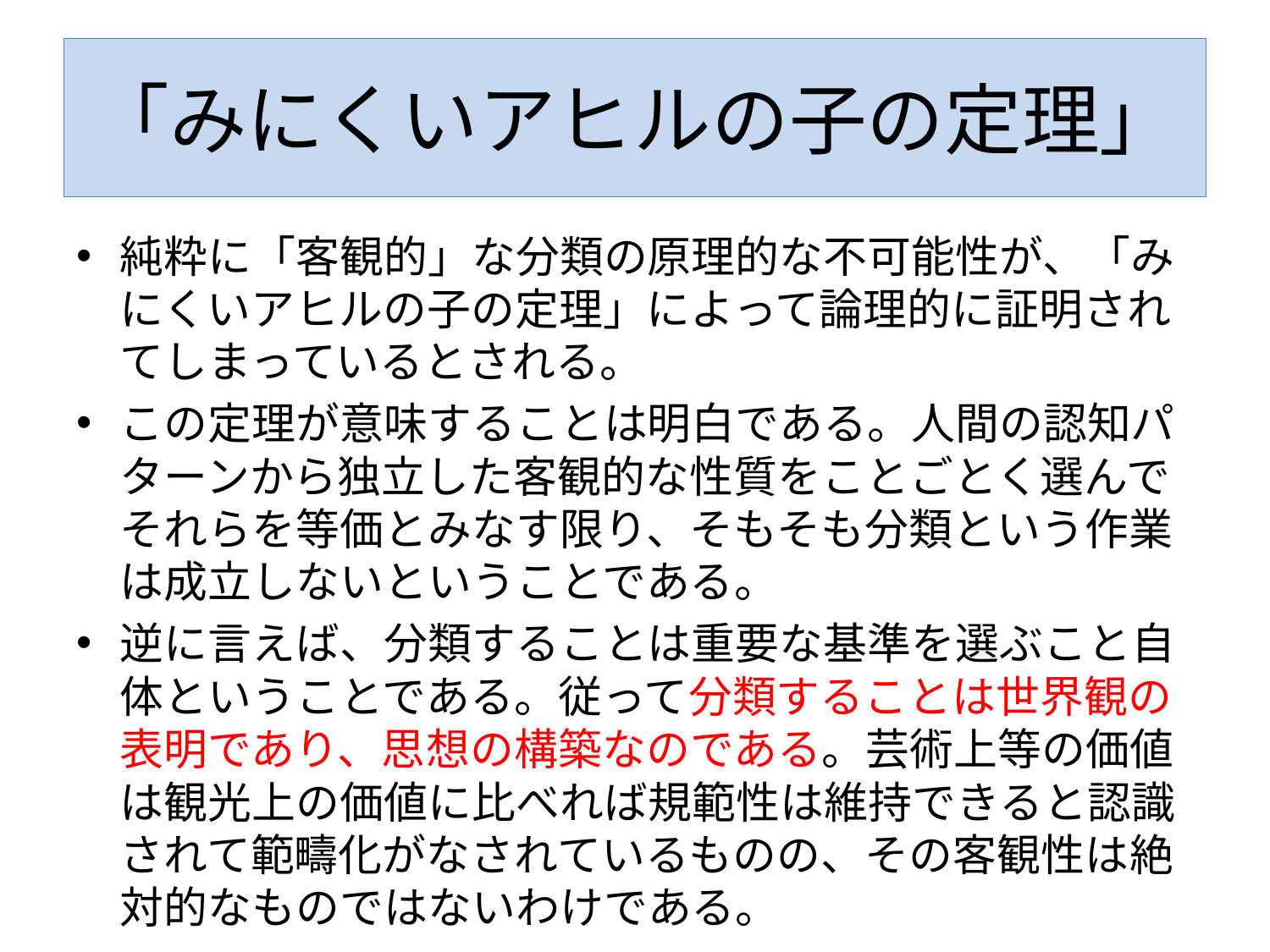

# 「みにくいアヒルの子の定理」
純粋に「客観的」な分類の原理的な不可能性が、「みにくいアヒルの子の定理」によって論理的に証明されてしまっているとされる。
この定理が意味することは明白である。人間の認知パターンから独立した客観的な性質をことごとく選んでそれらを等価とみなす限り、そもそも分類という作業は成立しないということである。
逆に言えば、分類することは重要な基準を選ぶこと自体ということである。従って分類することは世界観の表明であり、思想の構築なのである。芸術上等の価値は観光上の価値に比べれば規範性は維持できると認識されて範疇化がなされているものの、その客観性は絶対的なものではないわけである。